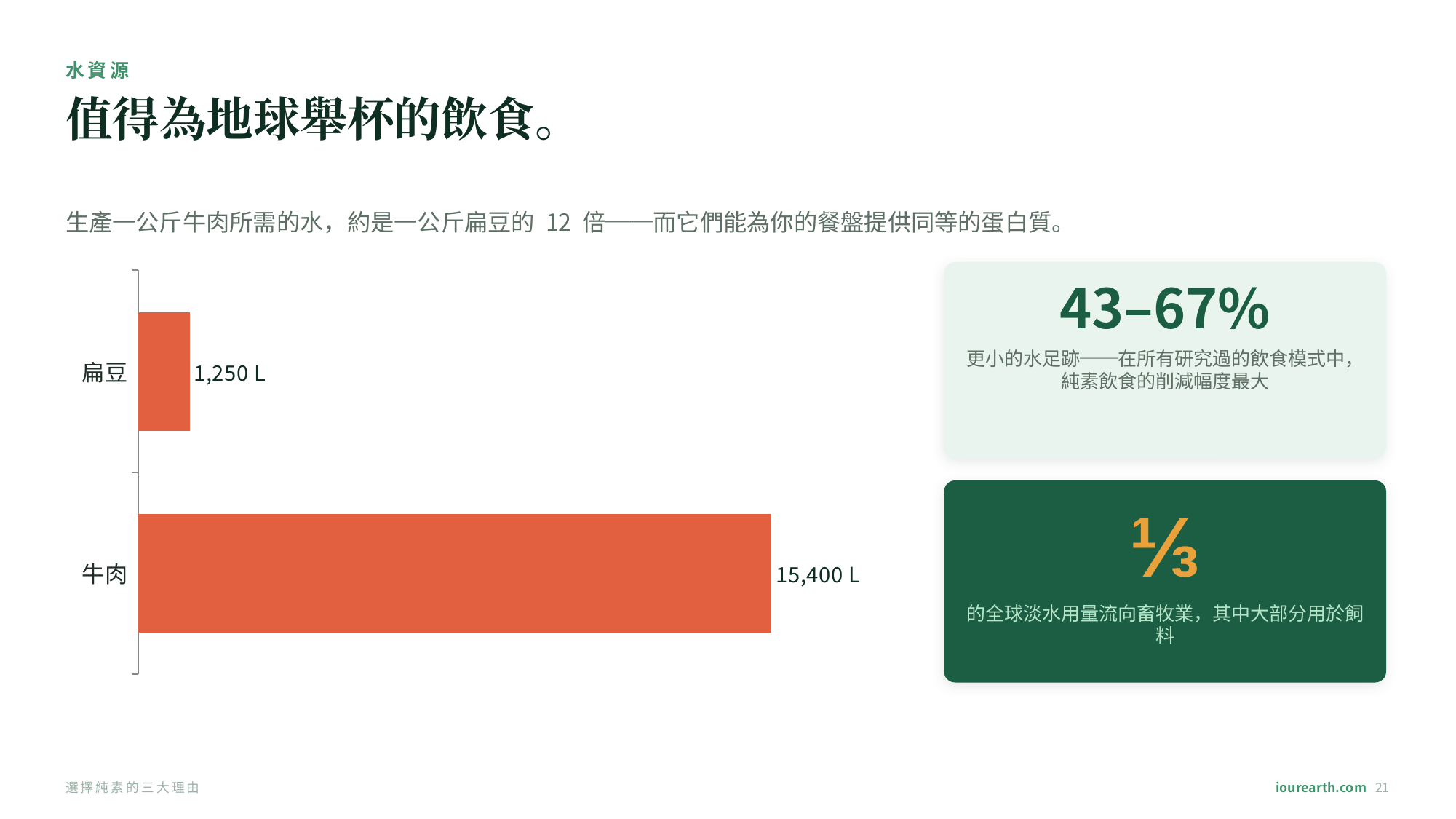

水資源
值得為地球舉杯的飲食。
生產一公斤牛肉所需的水，約是一公斤扁豆的 12 倍──而它們能為你的餐盤提供同等的蛋白質。

### Chart

| Category | 每生產一公斤所需的水（公升） |
|---|---|
| 牛肉 | 15400.0 |
| 扁豆 | 1250.0 |
43–67%
更小的水足跡──在所有研究過的飲食模式中，純素飲食的削減幅度最大

⅓
的全球淡水用量流向畜牧業，其中大部分用於飼料
選擇純素的三大理由
iourearth.com   21